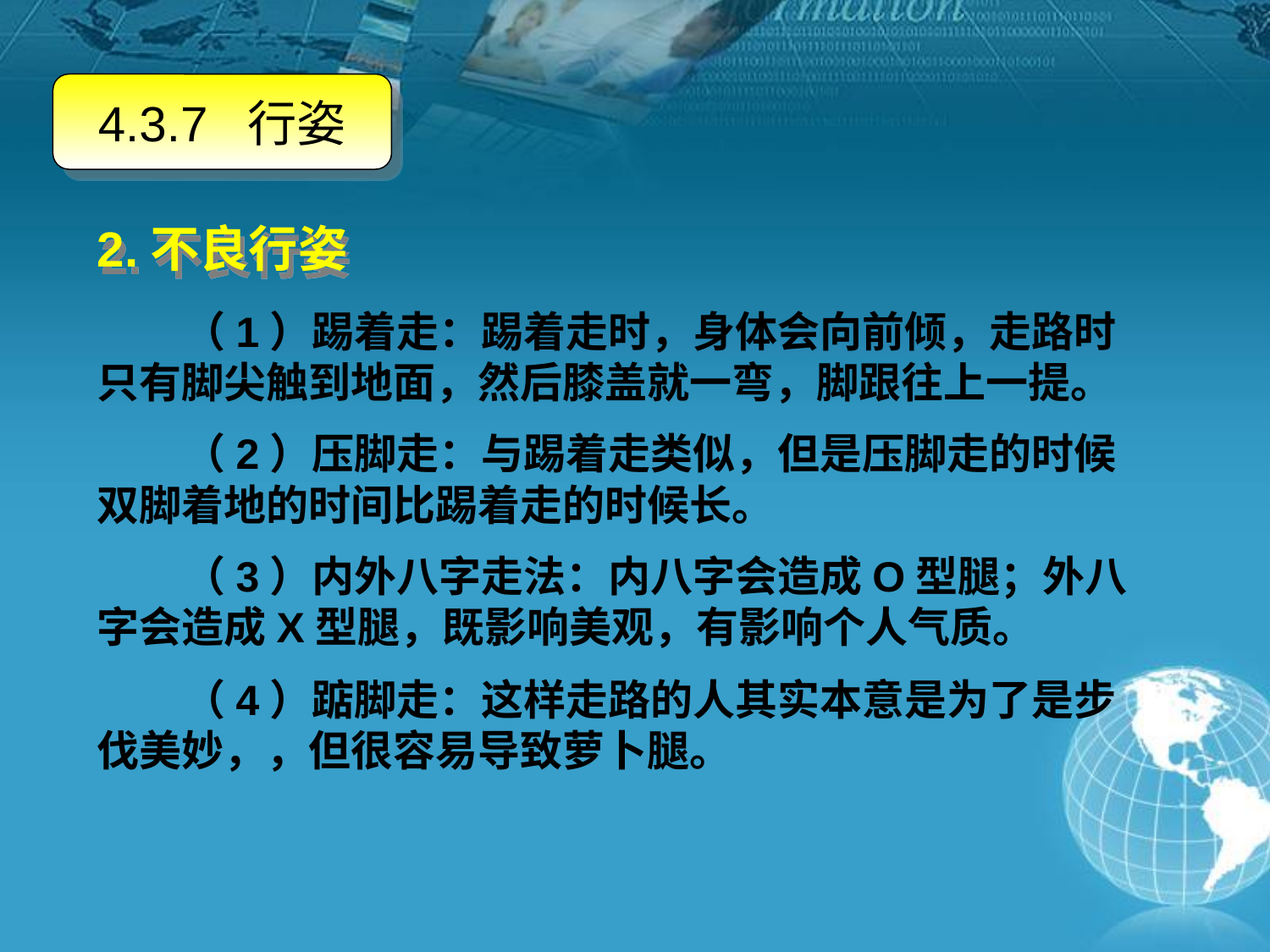

4.3.7  行姿
2.不良行姿
        （1）踢着走：踢着走时，身体会向前倾，走路时只有脚尖触到地面，然后膝盖就一弯，脚跟往上一提。
        （2）压脚走：与踢着走类似，但是压脚走的时候双脚着地的时间比踢着走的时候长。
        （3）内外八字走法：内八字会造成O型腿；外八字会造成X型腿，既影响美观，有影响个人气质。
        （4）踮脚走：这样走路的人其实本意是为了是步伐美妙，，但很容易导致萝卜腿。